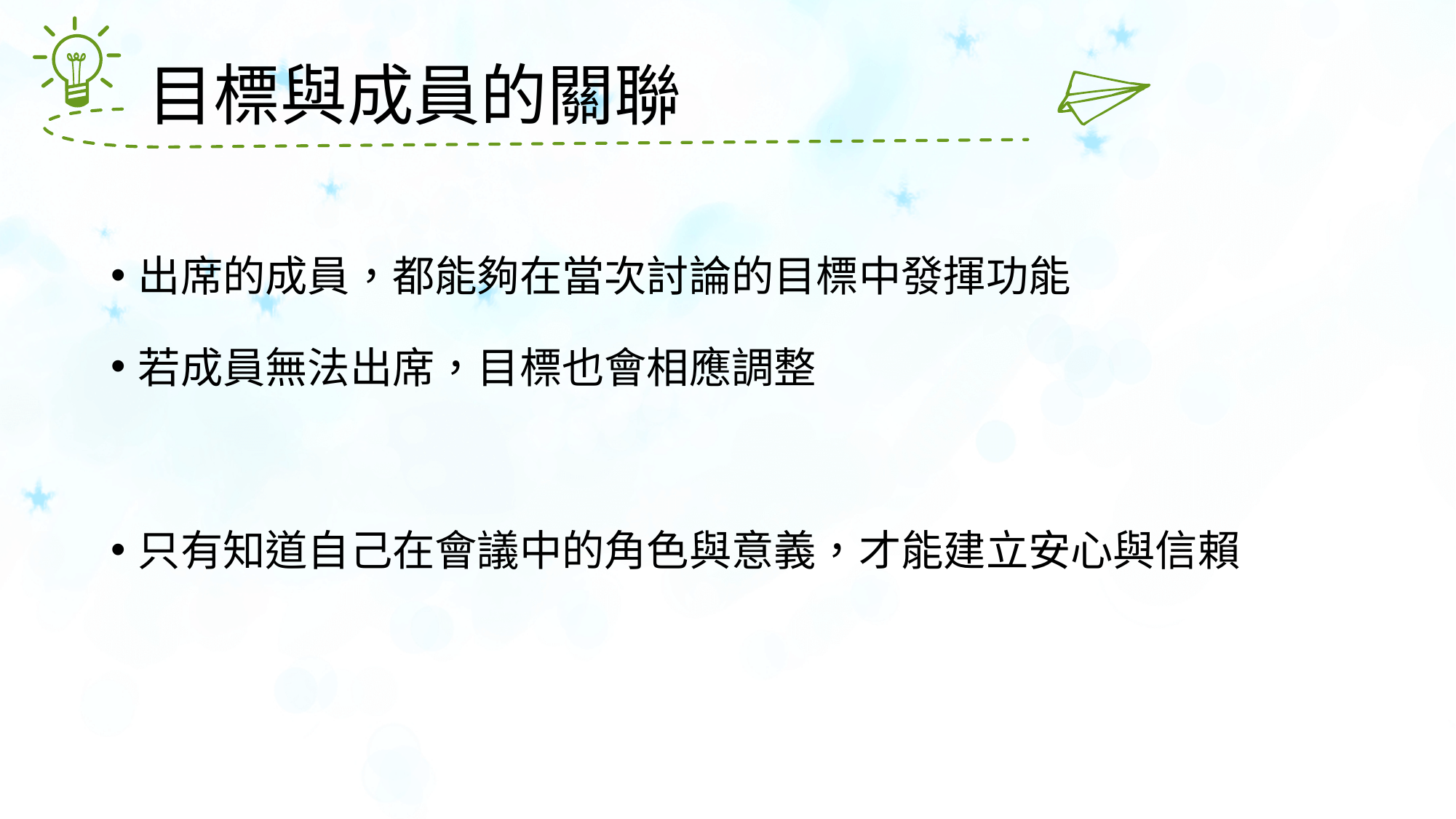

# 目標與成員的關聯
出席的成員，都能夠在當次討論的目標中發揮功能
若成員無法出席，目標也會相應調整

只有知道自己在會議中的角色與意義，才能建立安心與信賴